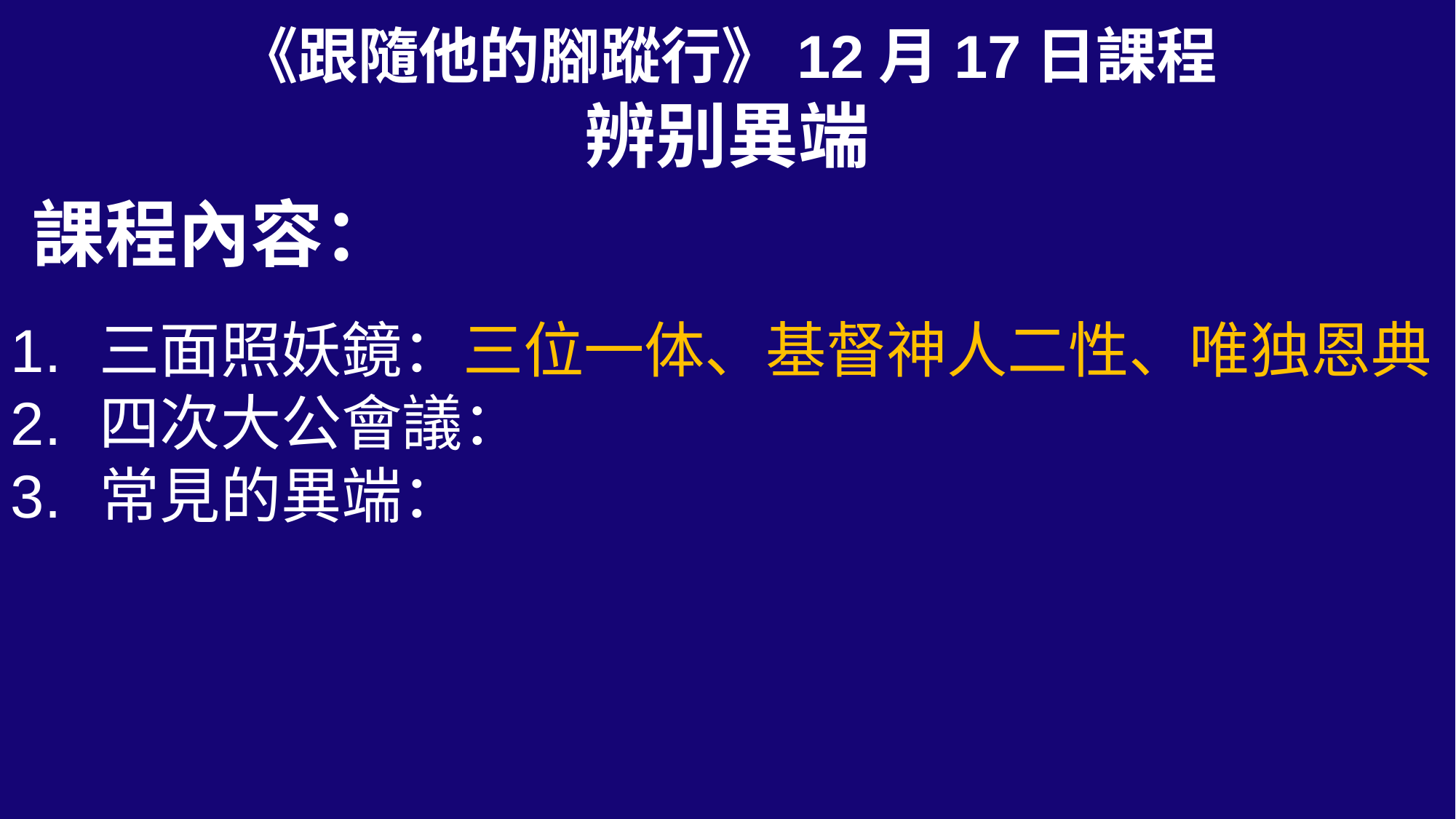

《跟隨他的腳蹤行》12月17日課程
辨别異端
課程內容：
三面照妖鏡：三位一体、基督神人二性、唯独恩典
四次大公會議：
常見的異端：